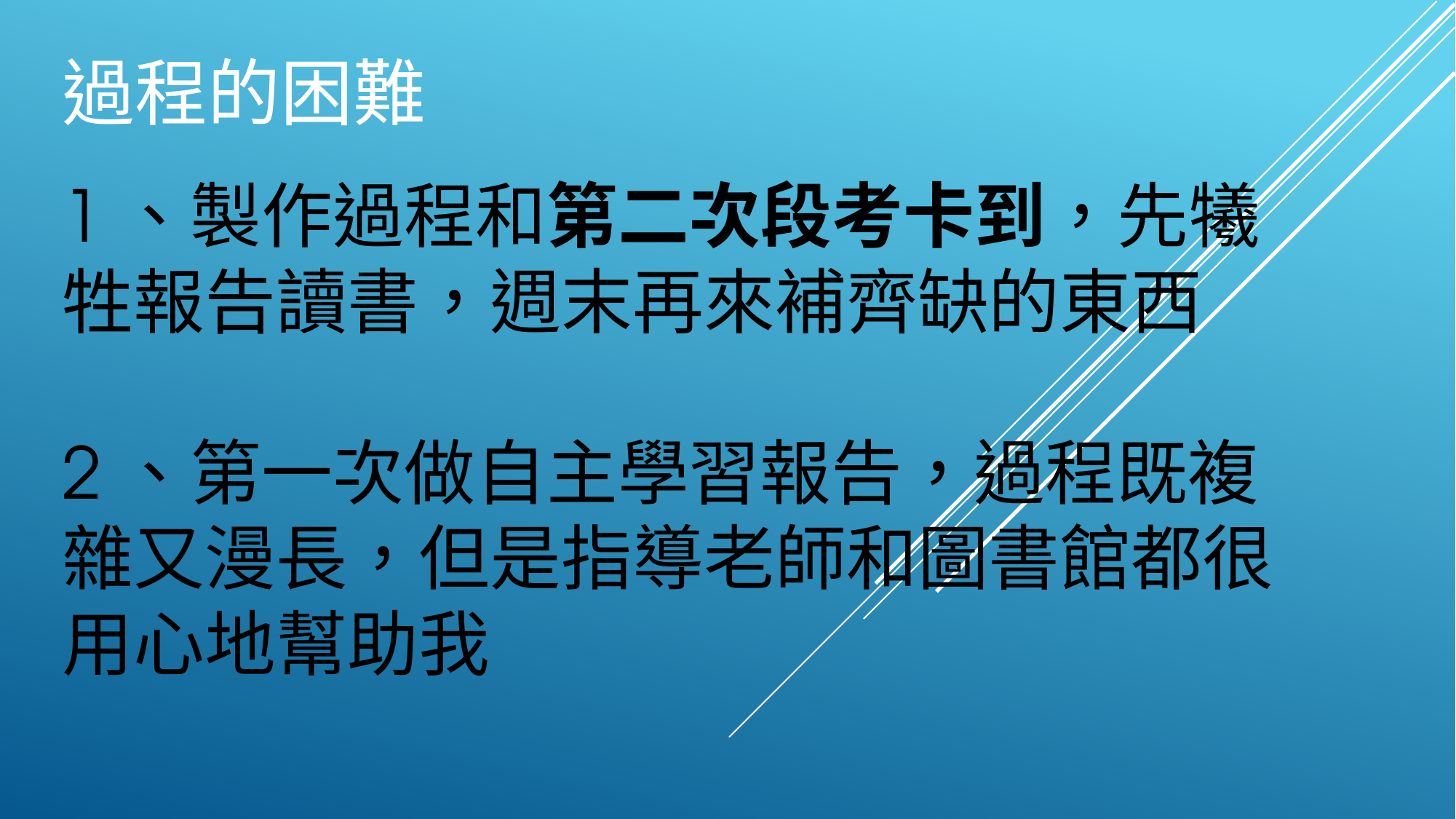

# 過程的困難
1、製作過程和第二次段考卡到，先犧牲報告讀書，週末再來補齊缺的東西

2、第一次做自主學習報告，過程既複雜又漫長，但是指導老師和圖書館都很用心地幫助我